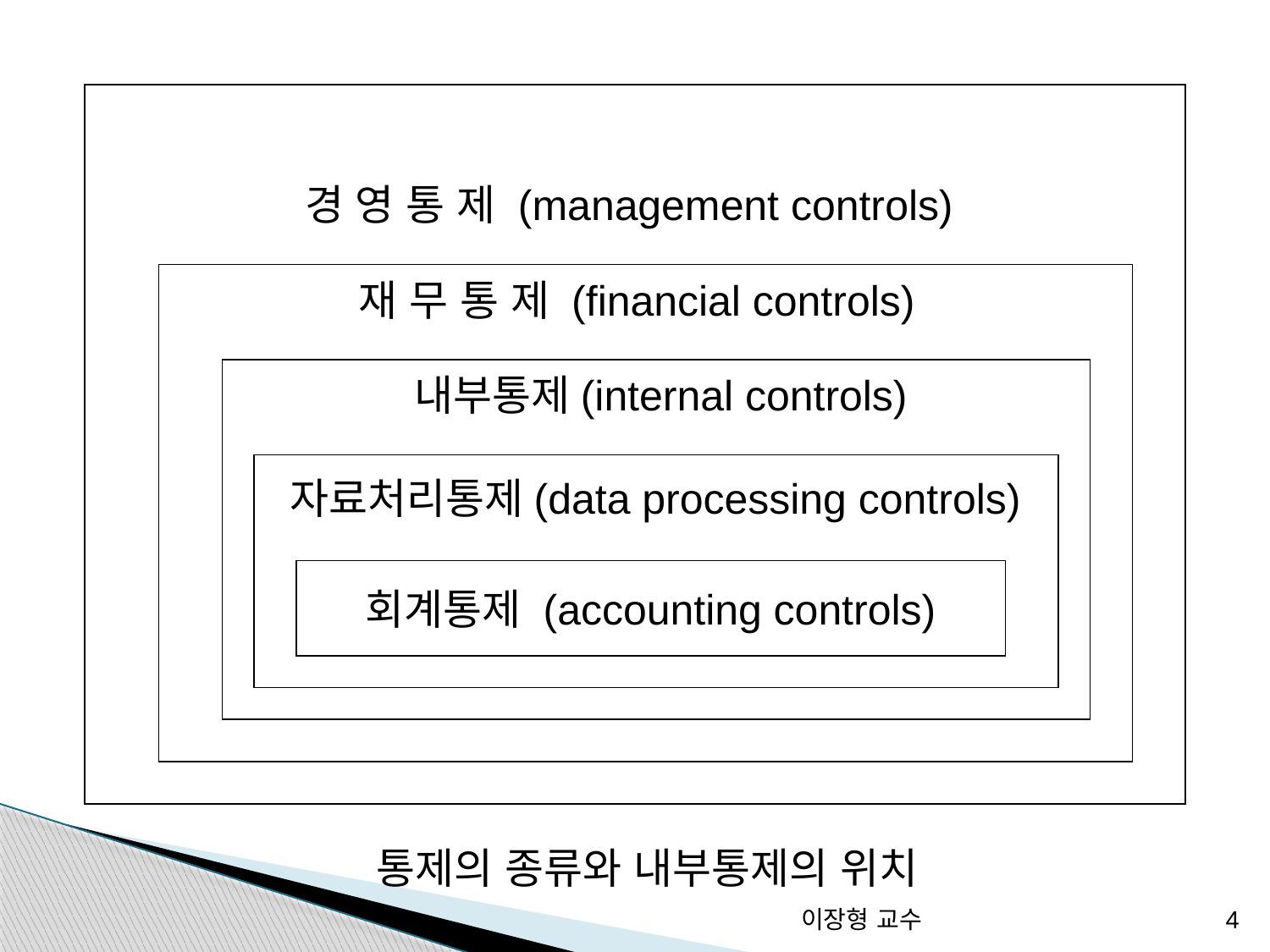

경 영 통 제 (management controls)

재 무 통 제 (financial controls)

내부통제(internal controls)

자료처리통제(data processing controls)
회계통제 (accounting controls)
통제의 종류와 내부통제의 위치
이장형 교수
4